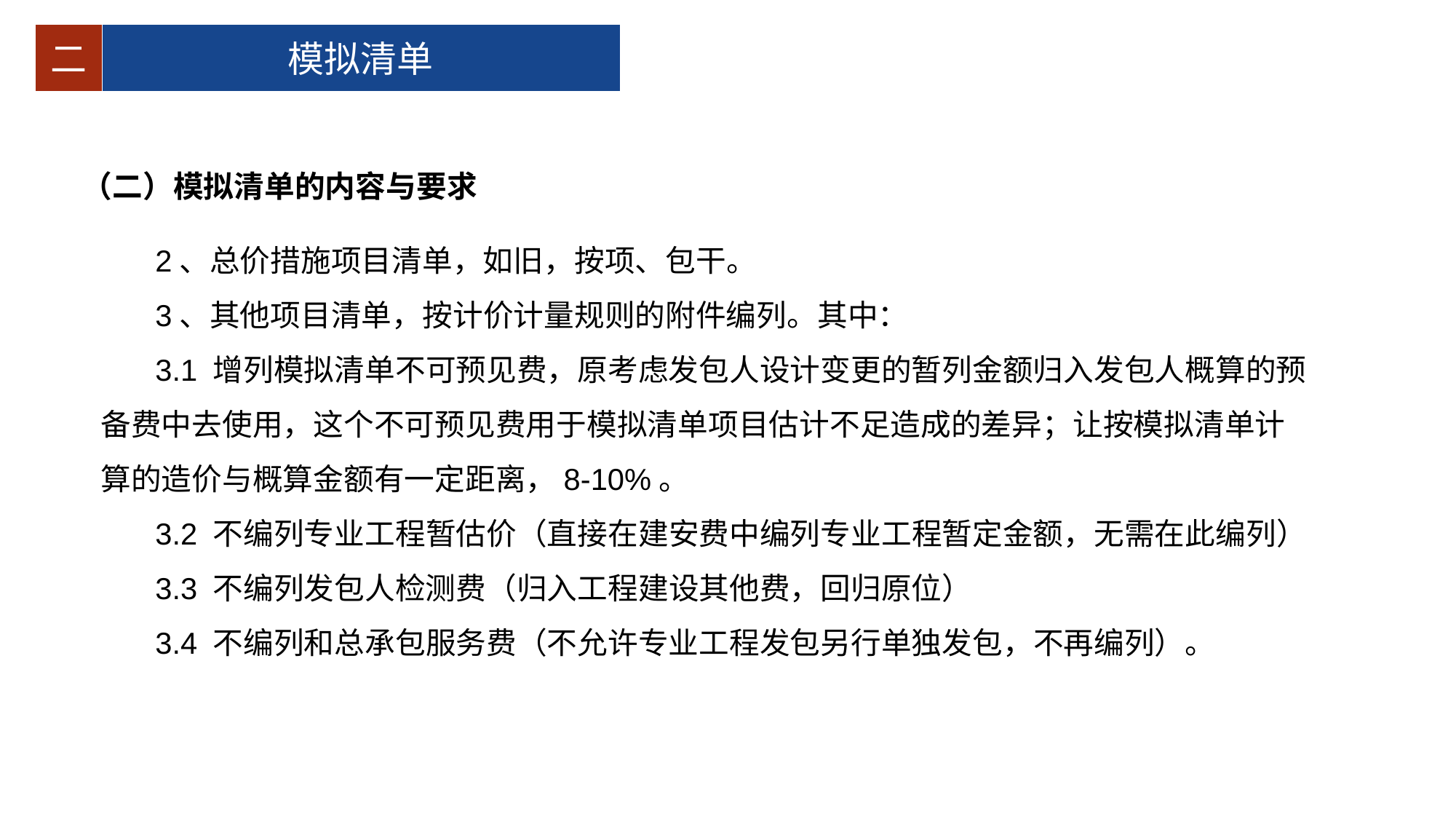

二
模拟清单
（二）模拟清单的内容与要求
2、总价措施项目清单，如旧，按项、包干。
3、其他项目清单，按计价计量规则的附件编列。其中：
3.1 增列模拟清单不可预见费，原考虑发包人设计变更的暂列金额归入发包人概算的预备费中去使用，这个不可预见费用于模拟清单项目估计不足造成的差异；让按模拟清单计算的造价与概算金额有一定距离，8-10%。
3.2 不编列专业工程暂估价（直接在建安费中编列专业工程暂定金额，无需在此编列）
3.3 不编列发包人检测费（归入工程建设其他费，回归原位）
3.4 不编列和总承包服务费（不允许专业工程发包另行单独发包，不再编列）。